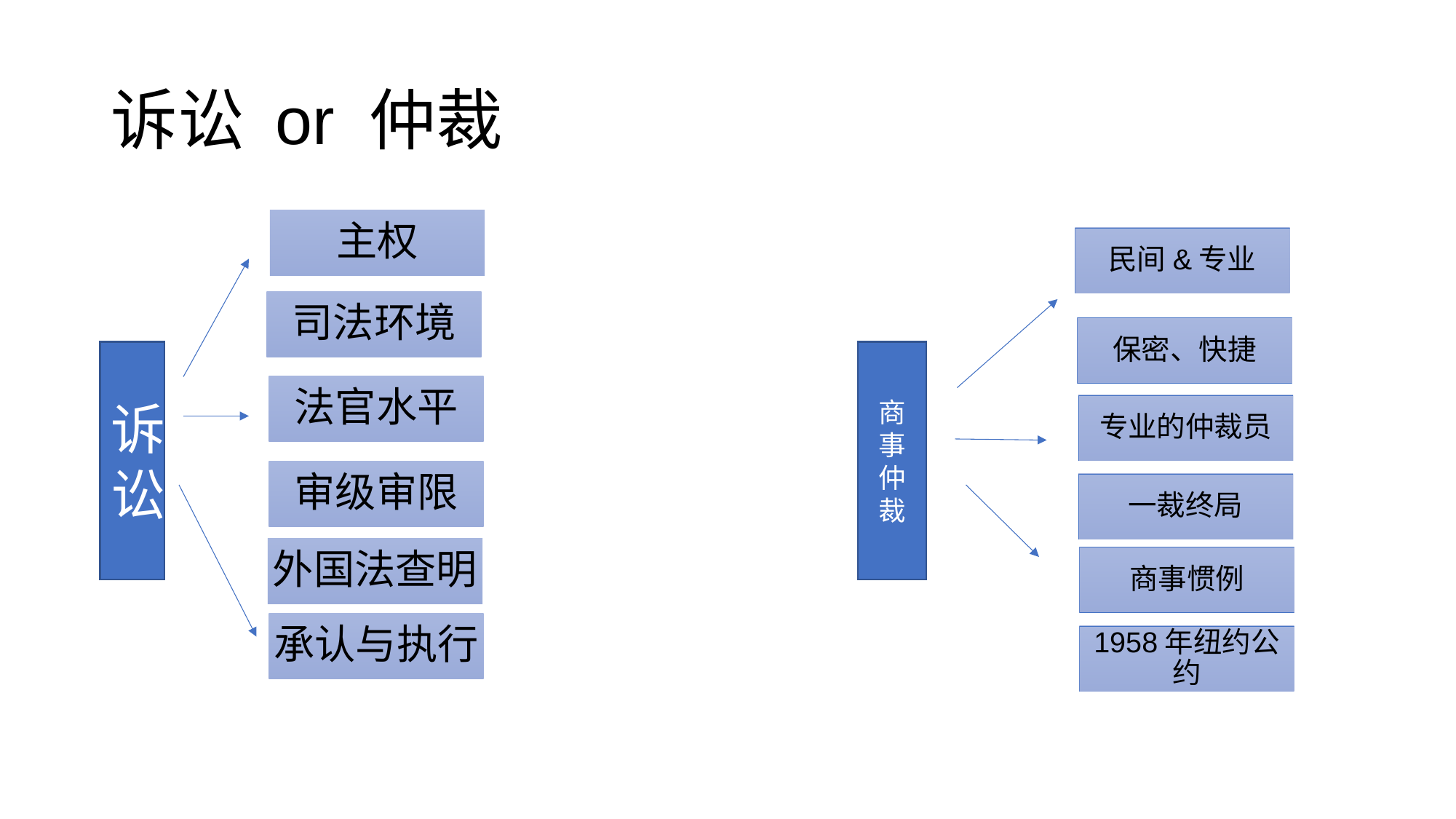

# 诉讼 or 仲裁
主权
司法环境
法官水平
审级审限
外国法查明
承认与执行
民间&专业
保密、快捷
专业的仲裁员
一裁终局
商事惯例
1958年纽约公约
诉讼
商事仲裁